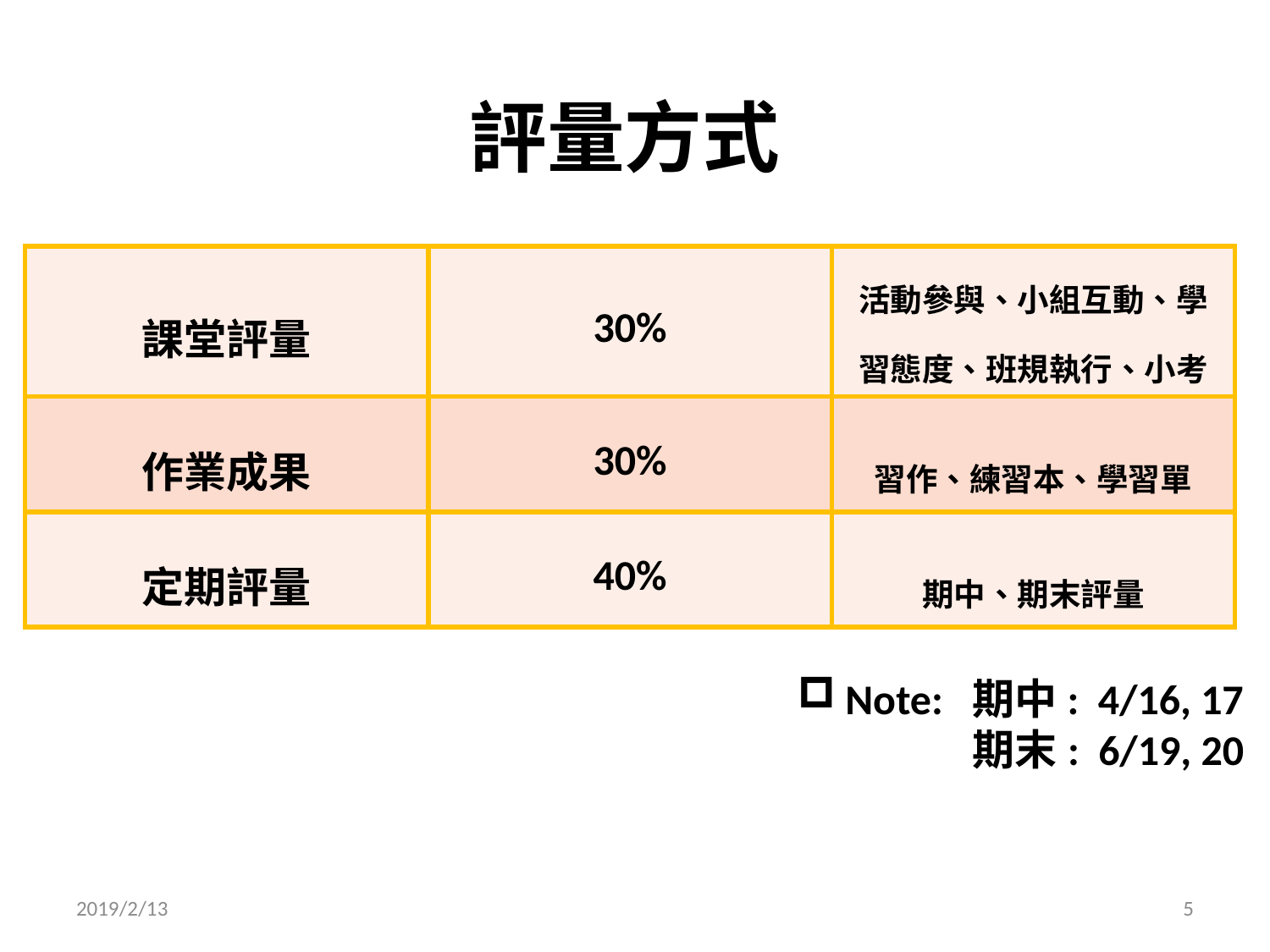

# 評量方式
| 課堂評量 | 30% | 活動參與、小組互動、學習態度、班規執行、小考 |
| --- | --- | --- |
| 作業成果 | 30% | 習作、練習本、學習單 |
| 定期評量 | 40% | 期中、期末評量 |
Note:  期中:  4/16, 17
          	    期末:  6/19, 20
2019/2/13
5